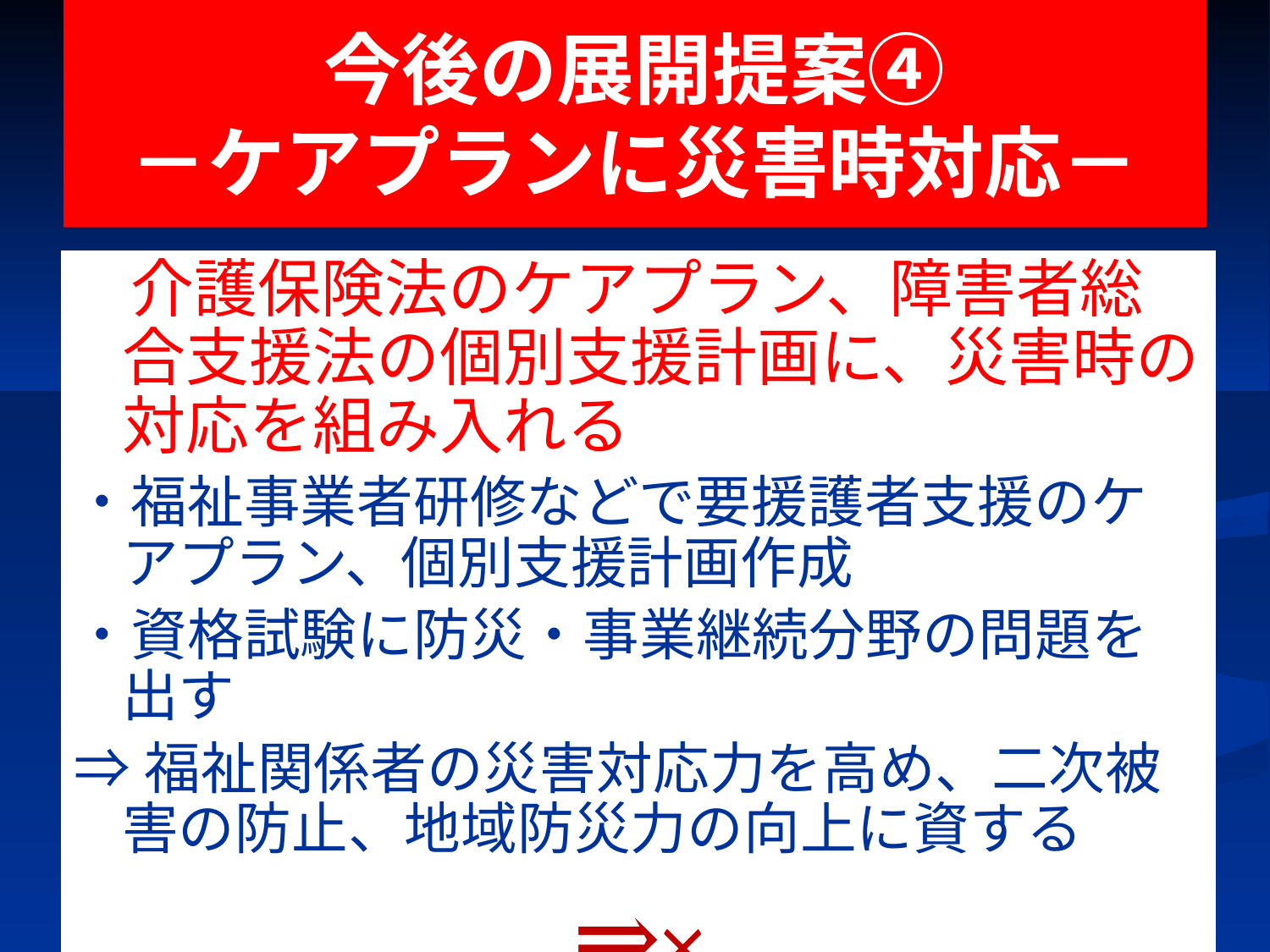

# 今後の展開提案④ －ケアプランに災害時対応－
　介護保険法のケアプラン、障害者総合支援法の個別支援計画に、災害時の対応を組み入れる
・福祉事業者研修などで要援護者支援のケアプラン、個別支援計画作成
・資格試験に防災・事業継続分野の問題を出す
⇒福祉関係者の災害対応力を高め、二次被害の防止、地域防災力の向上に資する
⇒×